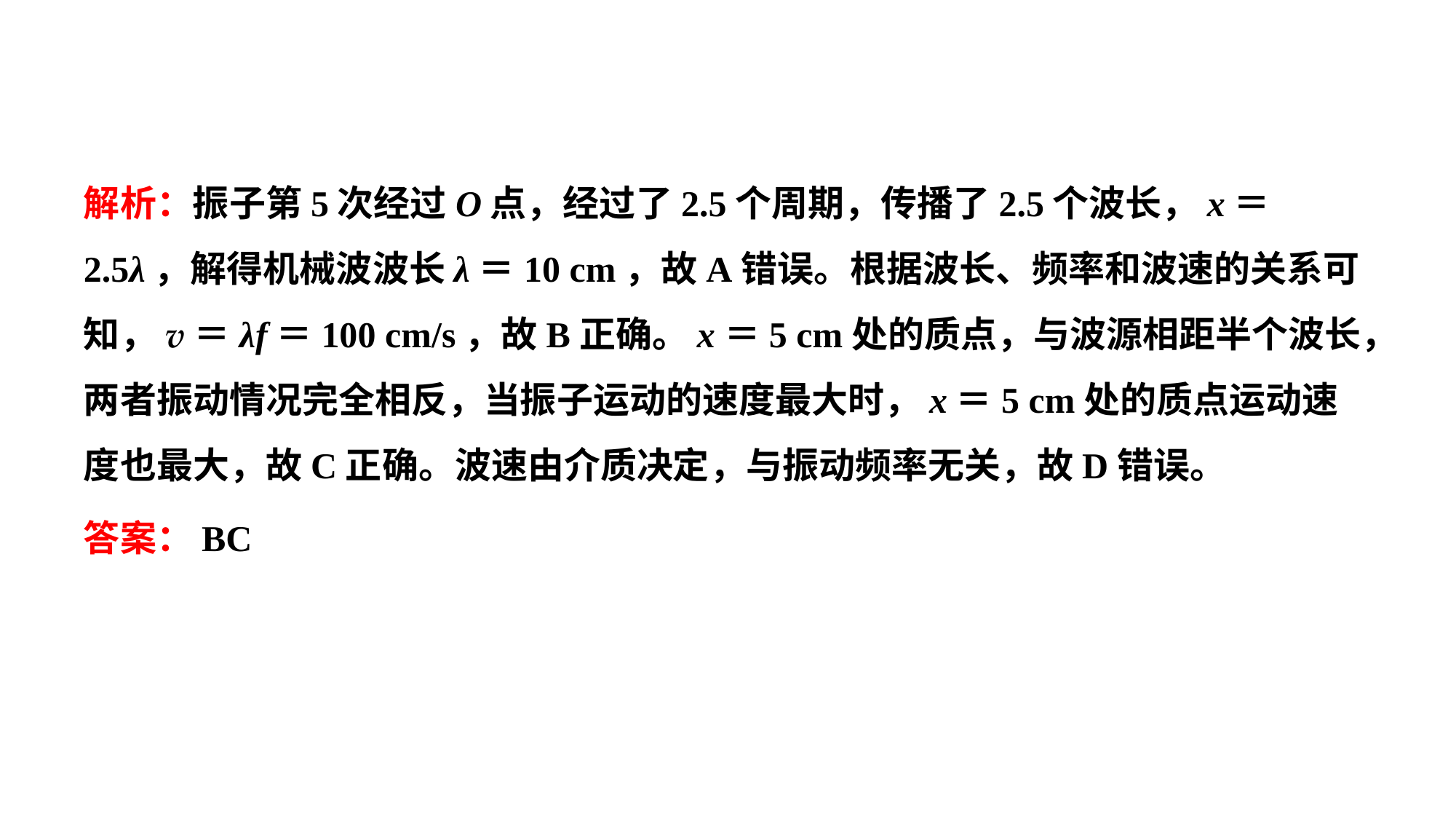

解析：振子第5次经过O点，经过了2.5个周期，传播了2.5个波长，x＝2.5λ，解得机械波波长λ＝10 cm，故A错误。根据波长、频率和波速的关系可知，v＝λf＝100 cm/s，故B正确。x＝5 cm处的质点，与波源相距半个波长，两者振动情况完全相反，当振子运动的速度最大时，x＝5 cm处的质点运动速度也最大，故C正确。波速由介质决定，与振动频率无关，故D错误。
答案：BC